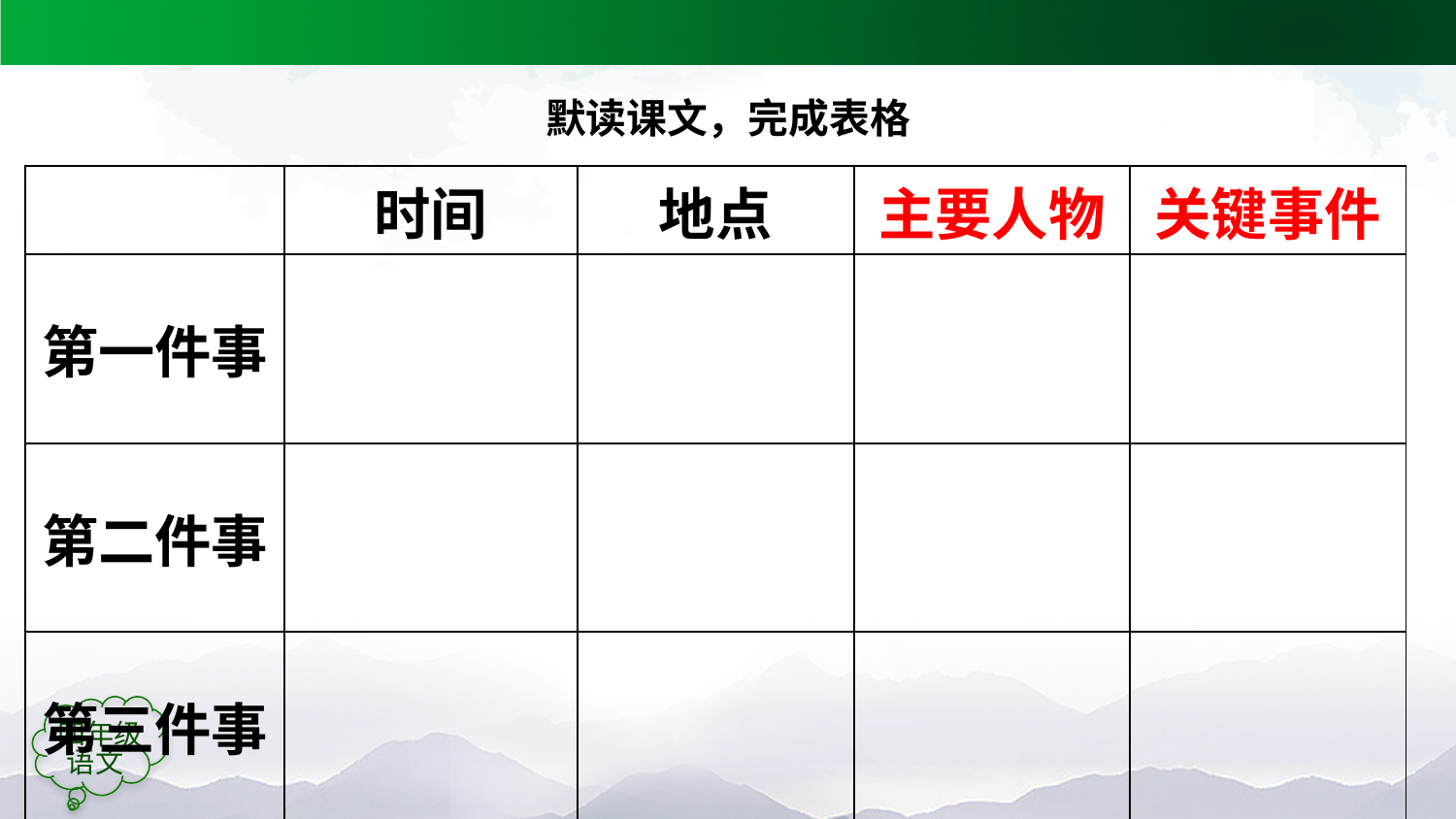

# 默读课文，完成表格
|  | 时间 | 地点 | 主要人物 | 关键事件 |
| --- | --- | --- | --- | --- |
| 第一件事 |  |  |  |  |
| 第二件事 |  |  |  |  |
| 第三件事 |  |  |  |  |